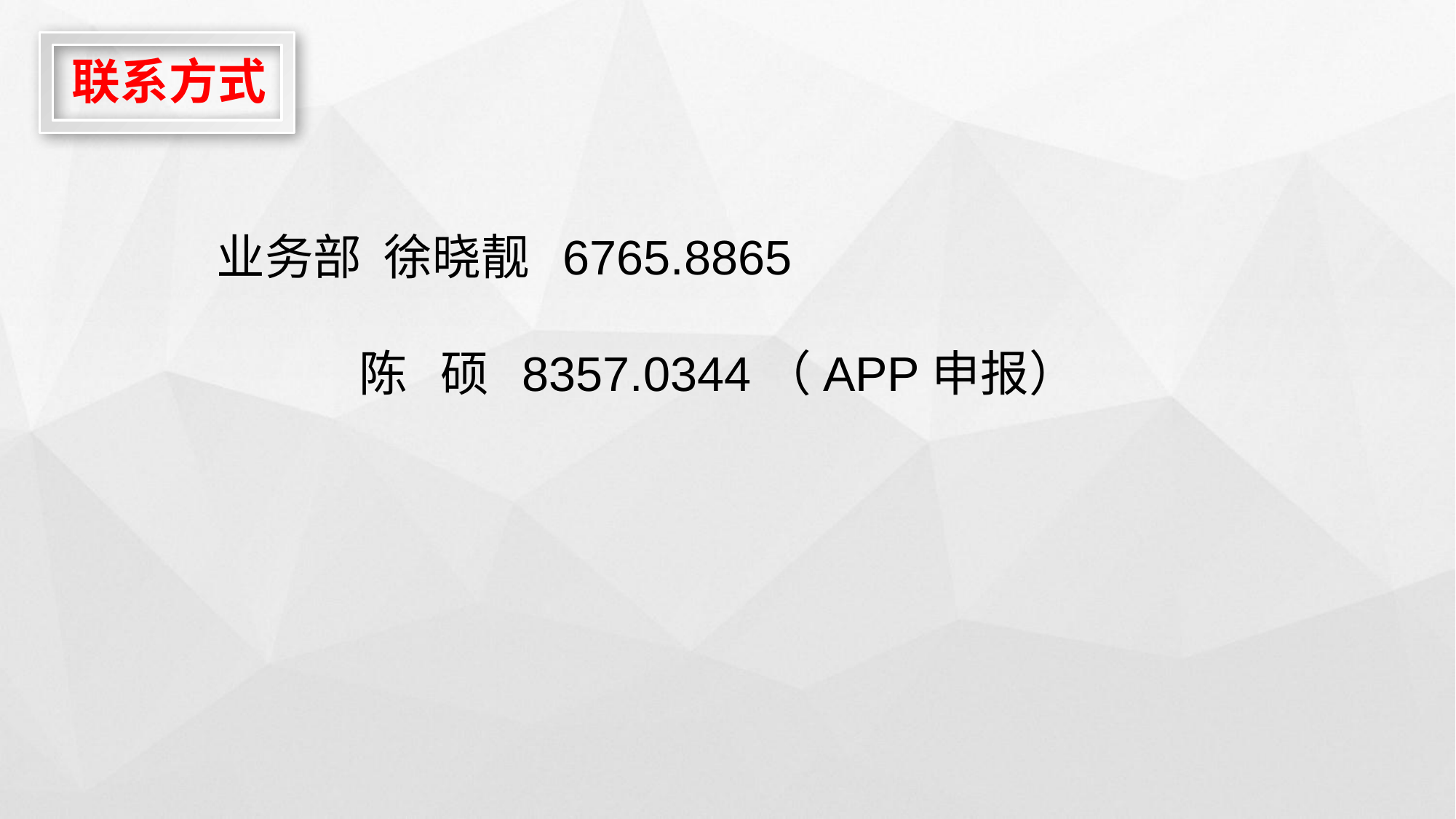

联系方式
业务部  徐晓靓  6765.8865

            陈   硕  8357.0344（APP申报）